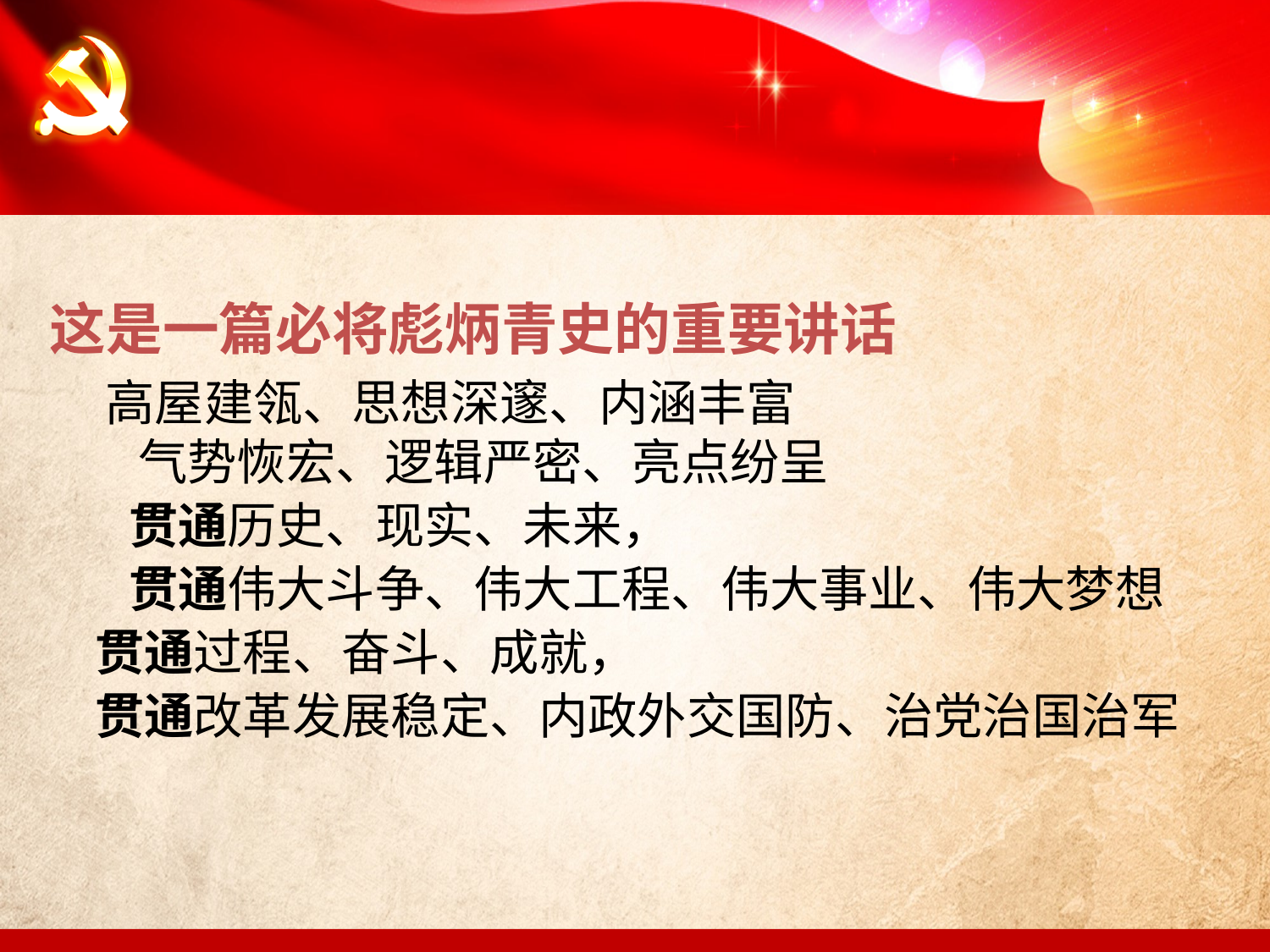

这是一篇必将彪炳青史的重要讲话
    高屋建瓴、思想深邃、内涵丰富
       气势恢宏、逻辑严密、亮点纷呈
      贯通历史、现实、未来，
      贯通伟大斗争、伟大工程、伟大事业、伟大梦想
   贯通过程、奋斗、成就，
   贯通改革发展稳定、内政外交国防、治党治国治军